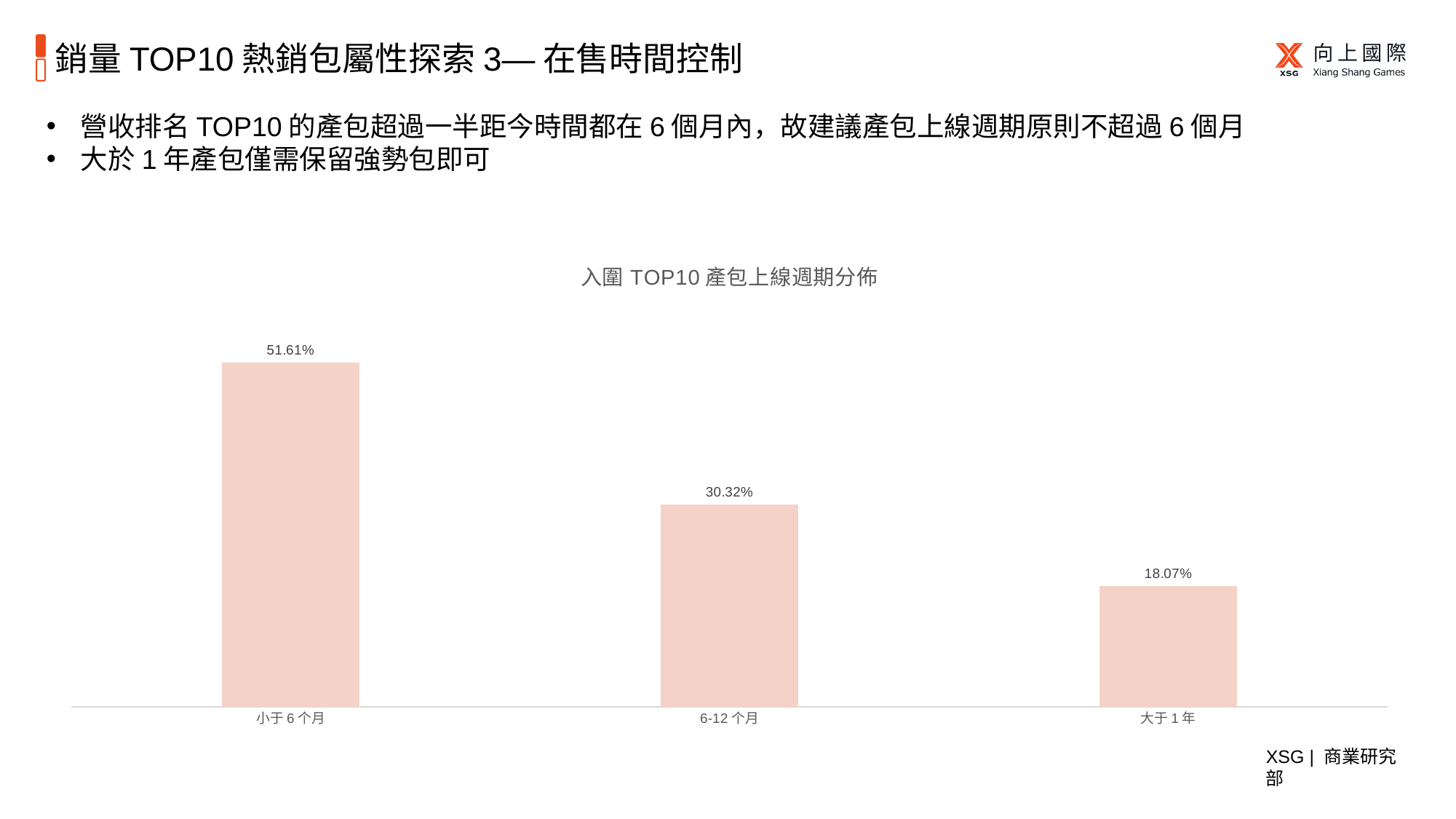

# 銷量TOP10熱銷包屬性探索3—在售時間控制
營收排名TOP10的產包超過一半距今時間都在6個月內，故建議產包上線週期原則不超過6個月
大於1年產包僅需保留強勢包即可

### Chart: 入圍TOP10產包上線週期分佈

| Category |  |
|---|---|
| 小于6个月 | 0.5160588224439808 |
| 6-12个月 | 0.3032349202608521 |
| 大于1年 | 0.1807062572951671 |